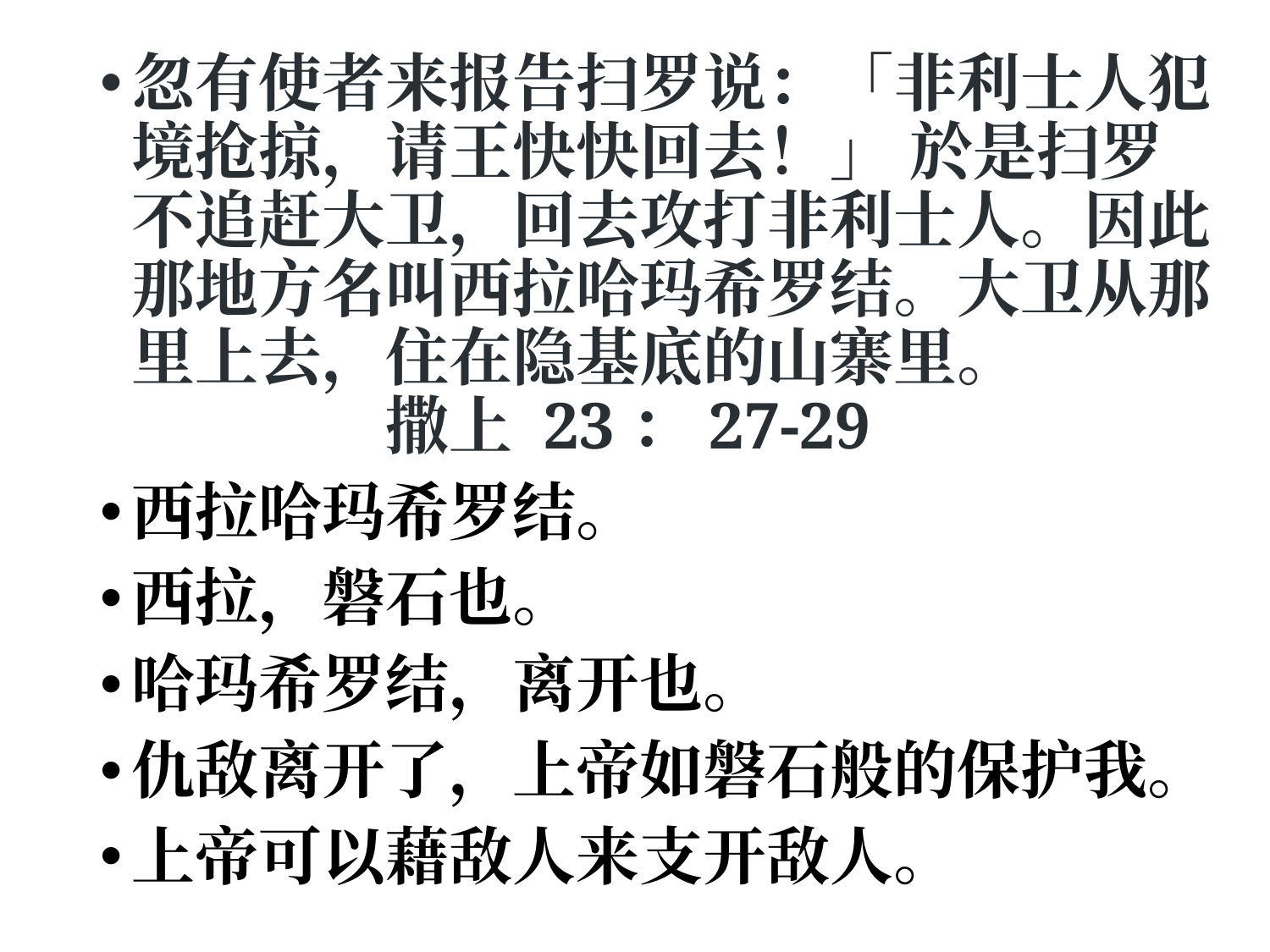

忽有使者来报告扫罗说：「非利士人犯境抢掠，请王快快回去！」 於是扫罗不追赶大卫，回去攻打非利士人。因此那地方名叫西拉哈玛希罗结。大卫从那里上去，住在隐基底的山寨里。 			撒上 23：27-29
西拉哈玛希罗结。
西拉，磐石也。
哈玛希罗结，离开也。
仇敌离开了，上帝如磐石般的保护我。
上帝可以藉敌人来支开敌人。